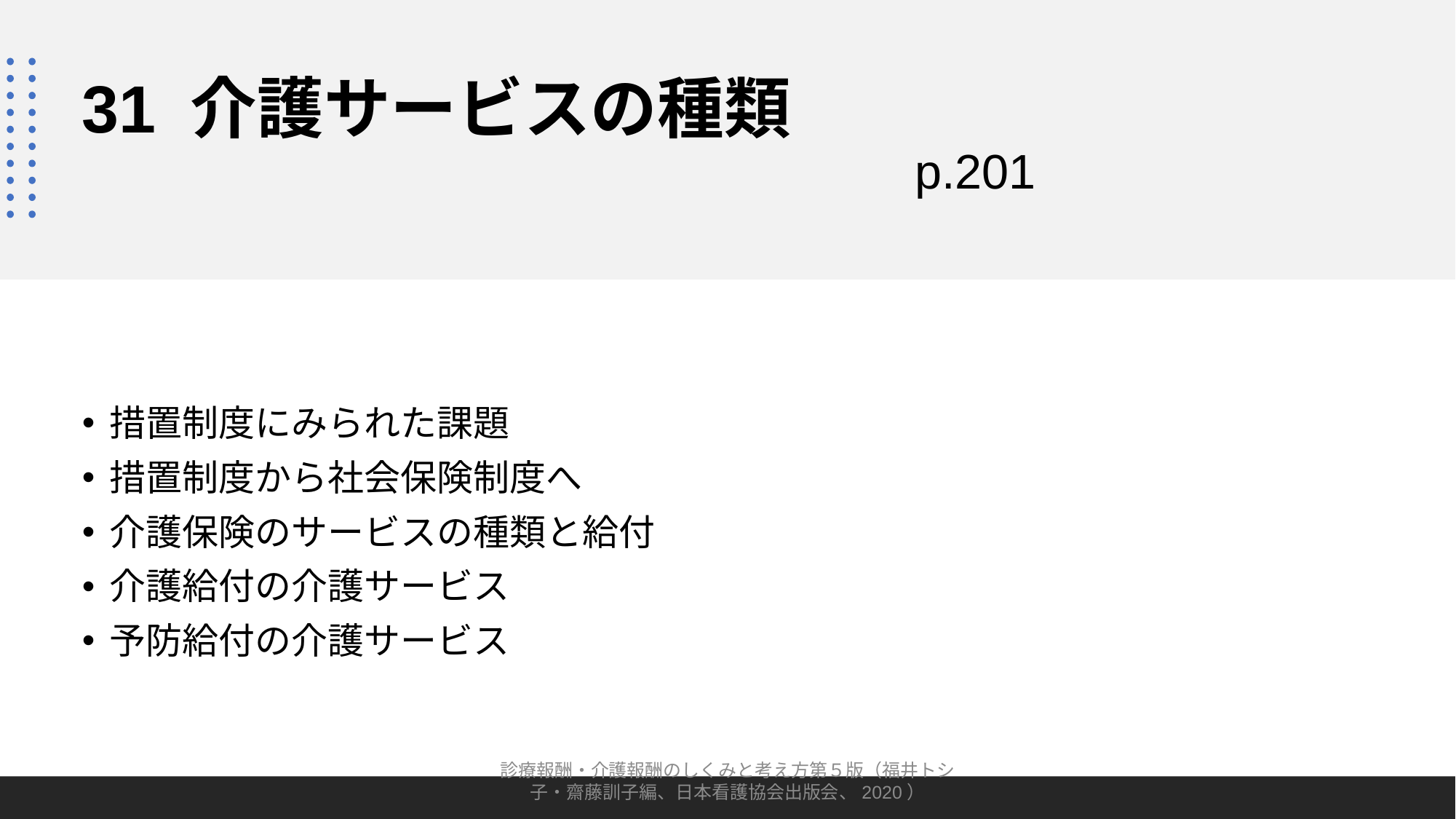

# 31 介護サービスの種類 p.201

措置制度にみられた課題
措置制度から社会保険制度へ
介護保険のサービスの種類と給付
介護給付の介護サービス
予防給付の介護サービス
診療報酬・介護報酬のしくみと考え方第５版（福井トシ子・齋藤訓子編、日本看護協会出版会、2020）